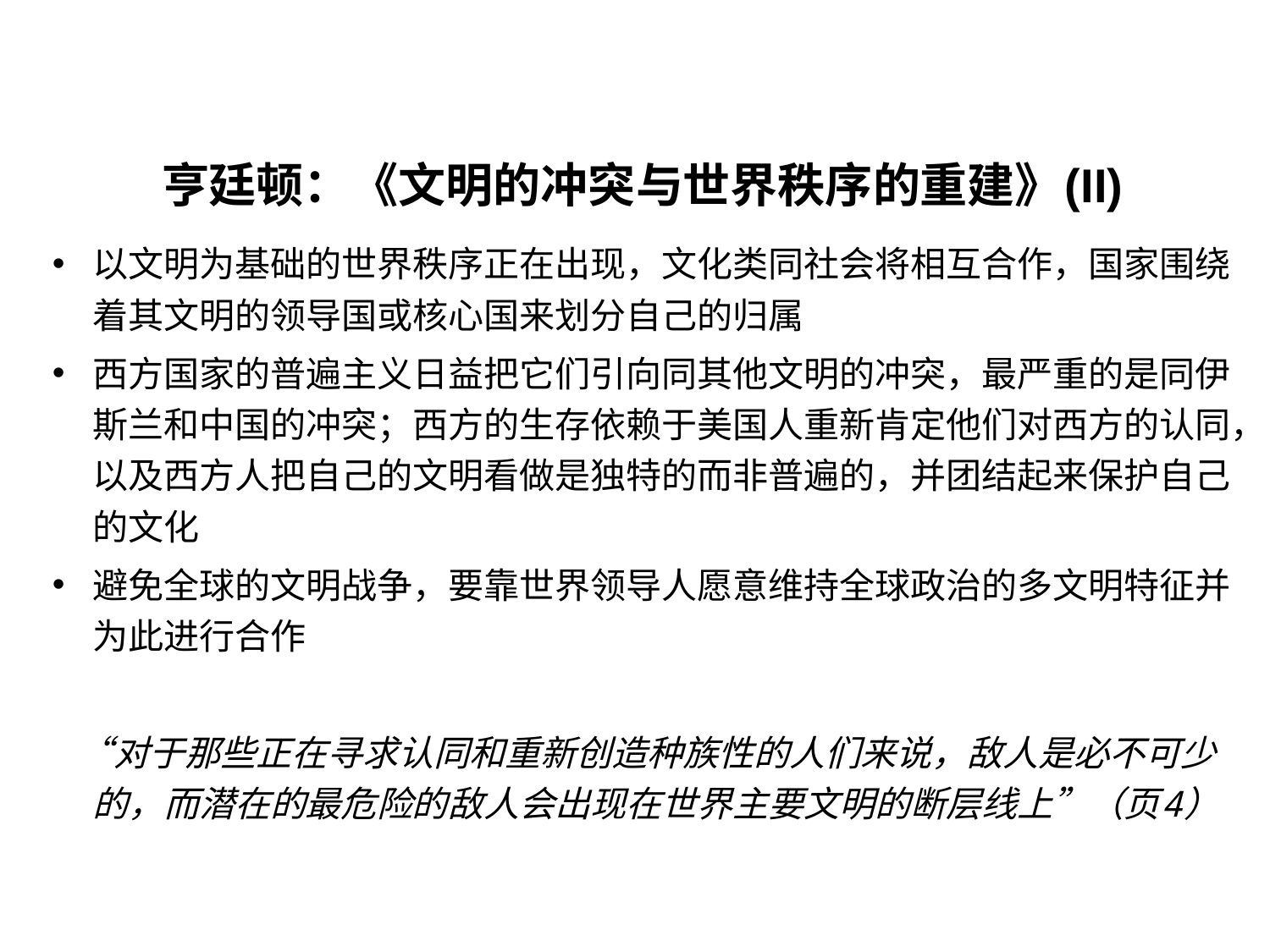

亨廷顿：《文明的冲突与世界秩序的重建》(II)

以文明为基础的世界秩序正在出现，文化类同社会将相互合作，国家围绕着其文明的领导国或核心国来划分自己的归属
西方国家的普遍主义日益把它们引向同其他文明的冲突，最严重的是同伊斯兰和中国的冲突；西方的生存依赖于美国人重新肯定他们对西方的认同，以及西方人把自己的文明看做是独特的而非普遍的，并团结起来保护自己的文化
避免全球的文明战争，要靠世界领导人愿意维持全球政治的多文明特征并为此进行合作

   “对于那些正在寻求认同和重新创造种族性的人们来说，敌人是必不可少的，而潜在的最危险的敌人会出现在世界主要文明的断层线上”（页4）

IWEP